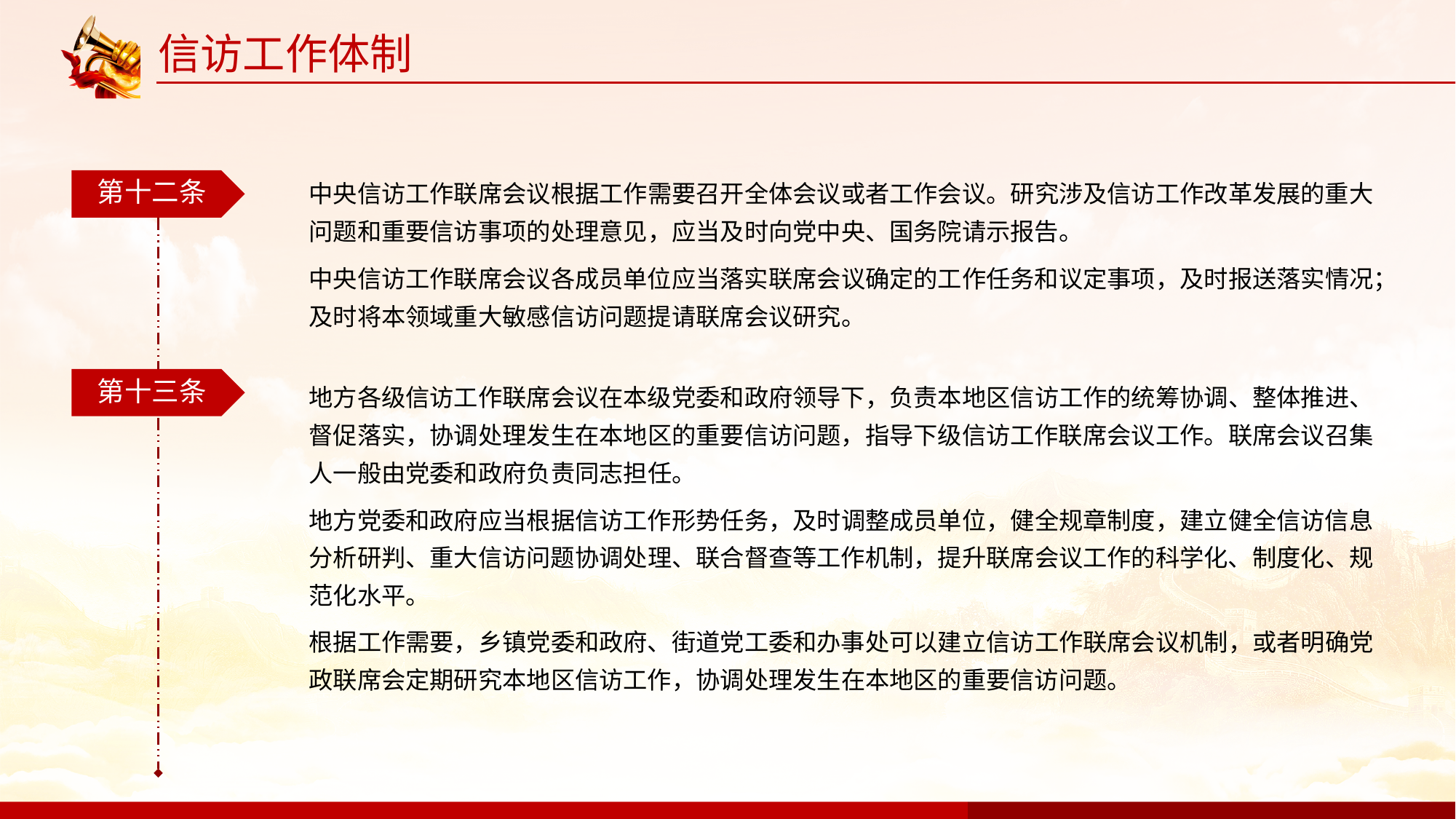

信访工作体制
第十二条

中央信访工作联席会议根据工作需要召开全体会议或者工作会议。研究涉及信访工作改革发展的重大问题和重要信访事项的处理意见，应当及时向党中央、国务院请示报告。
中央信访工作联席会议各成员单位应当落实联席会议确定的工作任务和议定事项，及时报送落实情况；及时将本领域重大敏感信访问题提请联席会议研究。

第十三条

地方各级信访工作联席会议在本级党委和政府领导下，负责本地区信访工作的统筹协调、整体推进、督促落实，协调处理发生在本地区的重要信访问题，指导下级信访工作联席会议工作。联席会议召集人一般由党委和政府负责同志担任。
地方党委和政府应当根据信访工作形势任务，及时调整成员单位，健全规章制度，建立健全信访信息分析研判、重大信访问题协调处理、联合督查等工作机制，提升联席会议工作的科学化、制度化、规范化水平。
根据工作需要，乡镇党委和政府、街道党工委和办事处可以建立信访工作联席会议机制，或者明确党政联席会定期研究本地区信访工作，协调处理发生在本地区的重要信访问题。